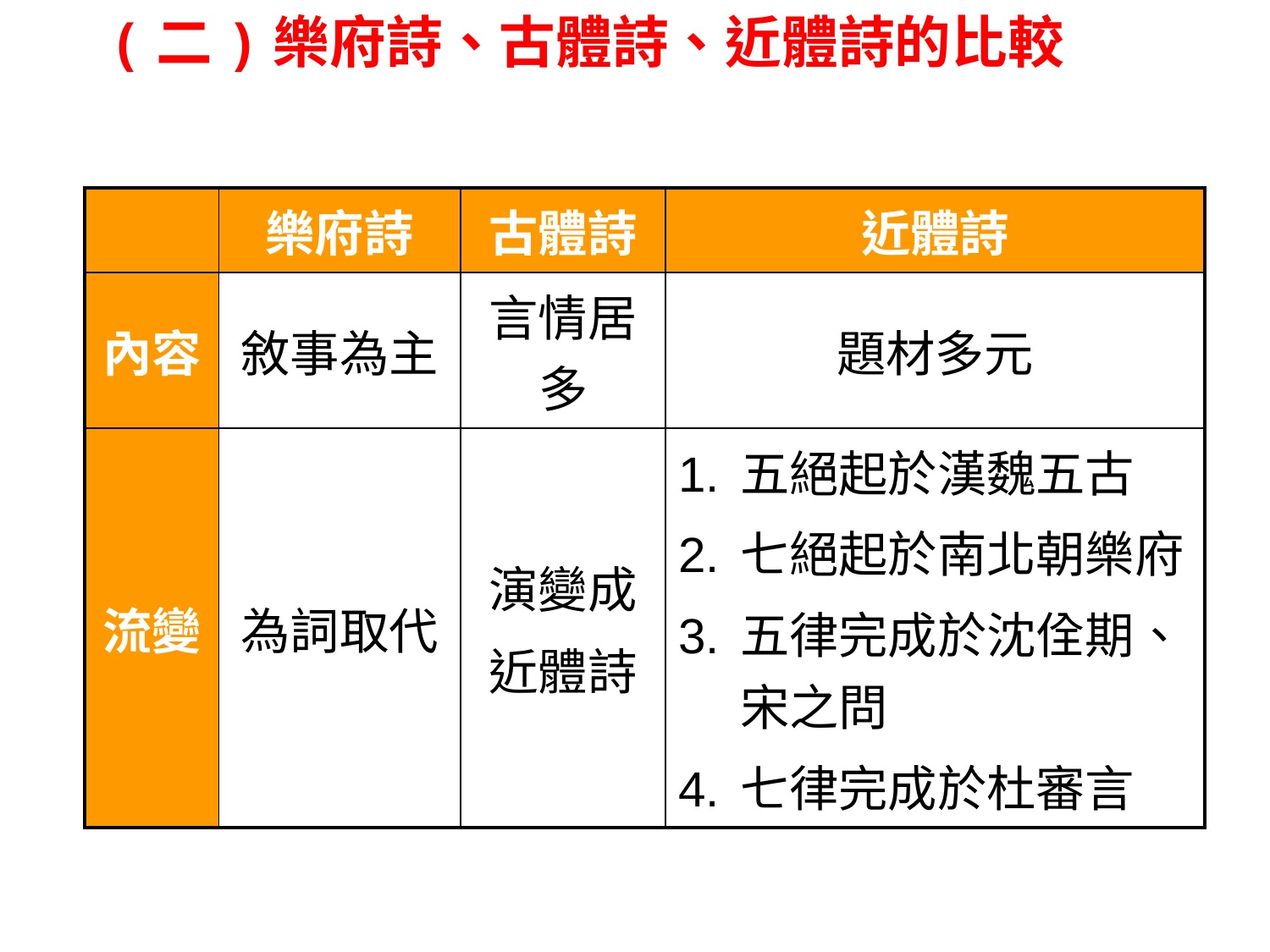

文章題解-13
(二)樂府詩、古體詩、近體詩的比較
|  | 樂府詩 | 古體詩 | 近體詩 |
| --- | --- | --- | --- |
| 內容 | 敘事為主 | 言情居多 | 題材多元 |
| 流變 | 為詞取代 | 演變成 近體詩 | 五絕起於漢魏五古 七絕起於南北朝樂府 五律完成於沈佺期、宋之問 七律完成於杜審言 |